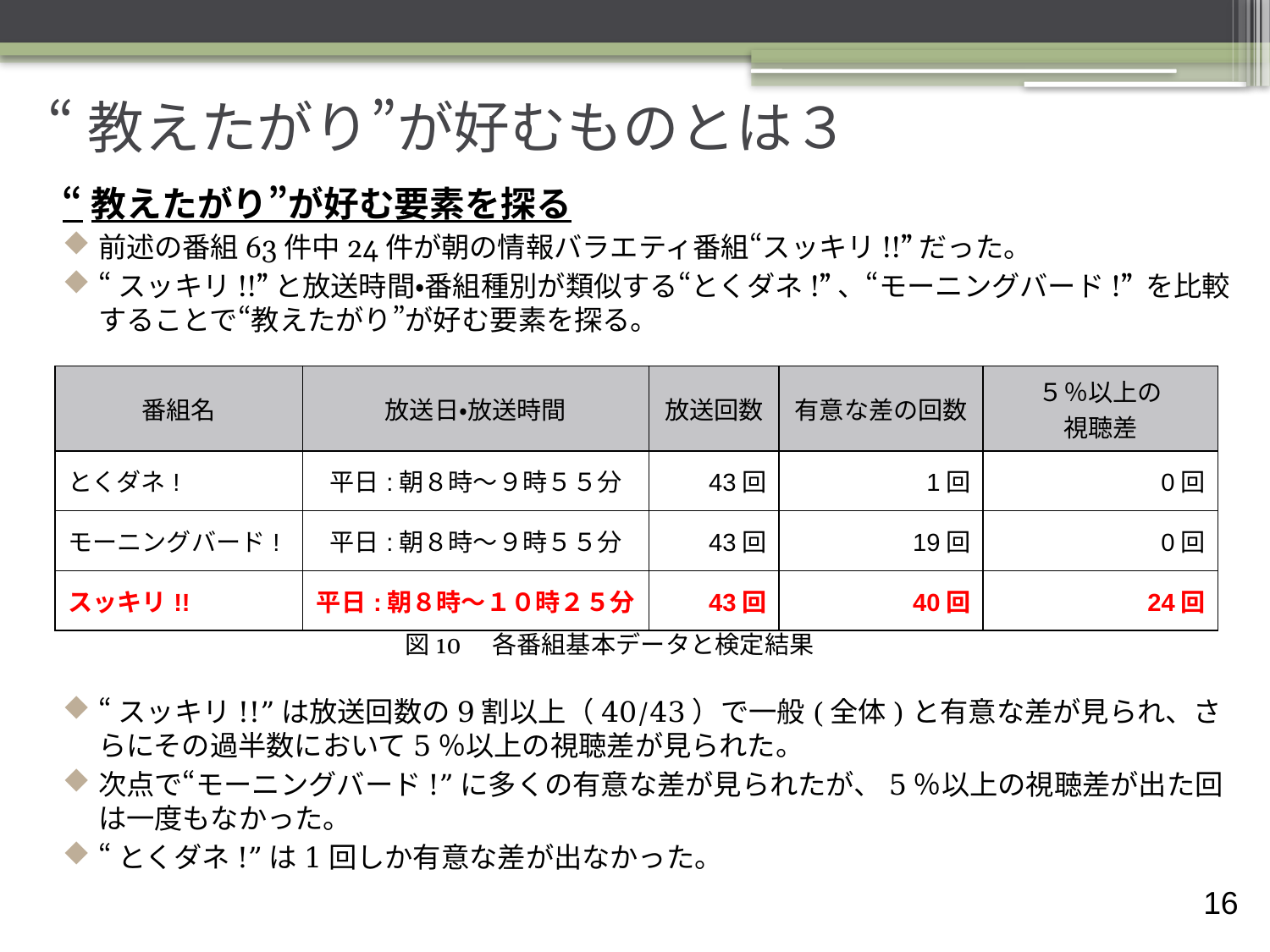

# “教えたがり”が好むものとは３
“教えたがり”が好む要素を探る
前述の番組63件中24件が朝の情報バラエティ番組“スッキリ!!”だった。
“スッキリ!!”と放送時間・番組種別が類似する“とくダネ!”、“モーニングバード!” を比較することで“教えたがり”が好む要素を探る。

“スッキリ!!”は放送回数の9割以上（40/43）で一般(全体)と有意な差が見られ、さらにその過半数において5％以上の視聴差が見られた。
次点で“モーニングバード!”に多くの有意な差が見られたが、5％以上の視聴差が出た回は一度もなかった。
“とくダネ!”は1回しか有意な差が出なかった。

| 番組名 | 放送日・放送時間 | 放送回数 | 有意な差の回数 | ５％以上の 視聴差 |
| --- | --- | --- | --- | --- |
| とくダネ! | 平日:朝８時～９時５５分 | 43回 | 1回 | 0回 |
| モーニングバード! | 平日:朝８時～９時５５分 | 43回 | 19回 | 0回 |
| スッキリ!! | 平日:朝８時～１０時２５分 | 43回 | 40回 | 24回 |
図10　各番組基本データと検定結果
16